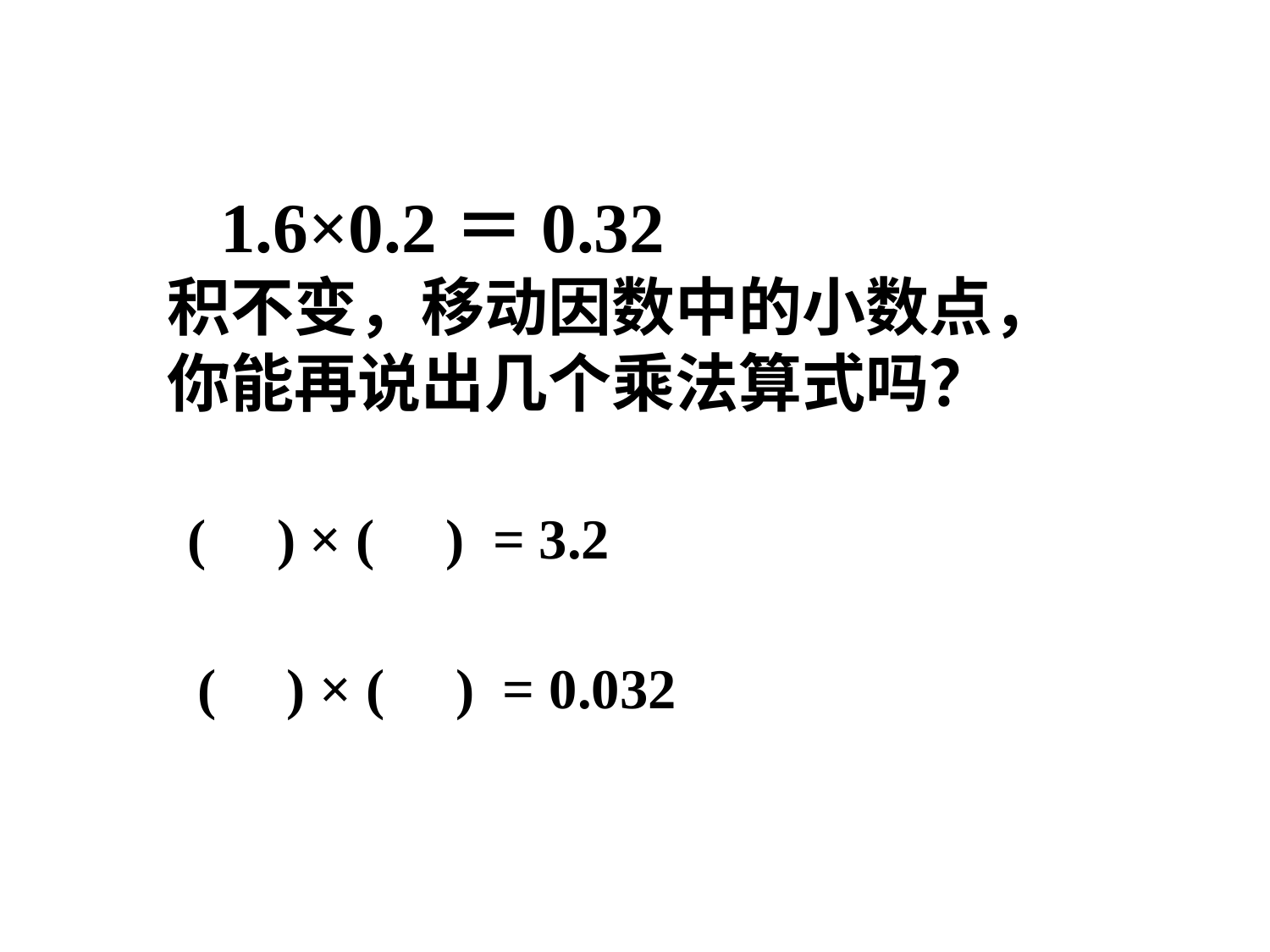

1.6×0.2＝0.32
积不变，移动因数中的小数点，你能再说出几个乘法算式吗？
(     ) × (     )  = 3.2
(     ) × (     )  = 0.032